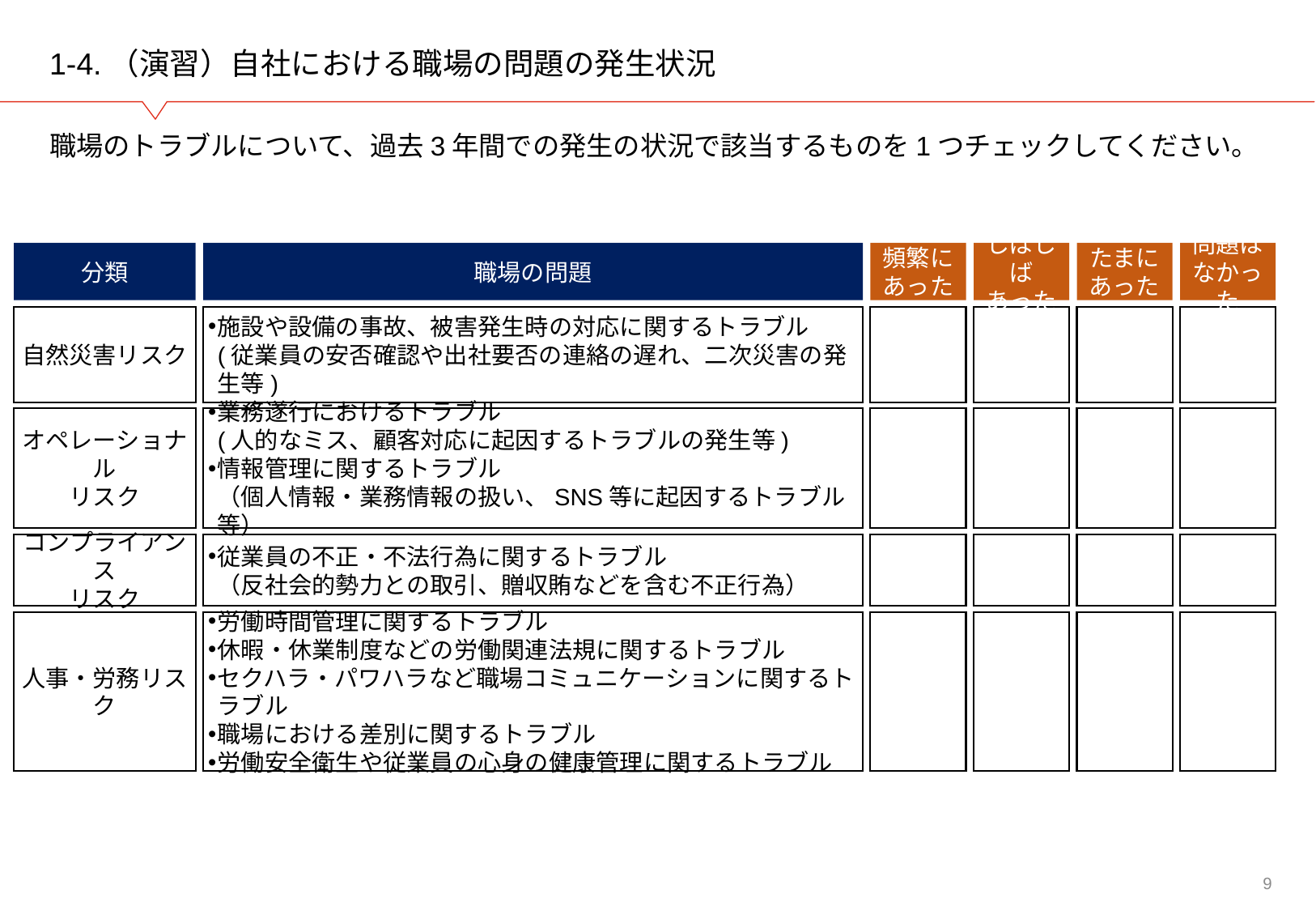

# 1-4.（演習）自社における職場の問題の発生状況
職場のトラブルについて、過去3年間での発生の状況で該当するものを1つチェックしてください。
分類
職場の問題
頻繁に
あった
しばしば
あった
たまにあった
問題はなかった
自然災害リスク
施設や設備の事故、被害発生時の対応に関するトラブル
(従業員の安否確認や出社要否の連絡の遅れ、二次災害の発生等)

オペレーショナル
リスク
業務遂行におけるトラブル
(人的なミス、顧客対応に起因するトラブルの発生等)
情報管理に関するトラブル
（個人情報・業務情報の扱い、SNS等に起因するトラブル等）

コンプライアンス
リスク
従業員の不正・不法行為に関するトラブル
（反社会的勢力との取引、贈収賄などを含む不正行為）

人事・労務リスク
労働時間管理に関するトラブル
休暇・休業制度などの労働関連法規に関するトラブル
セクハラ・パワハラなど職場コミュニケーションに関するトラブル
職場における差別に関するトラブル
労働安全衛生や従業員の心身の健康管理に関するトラブル